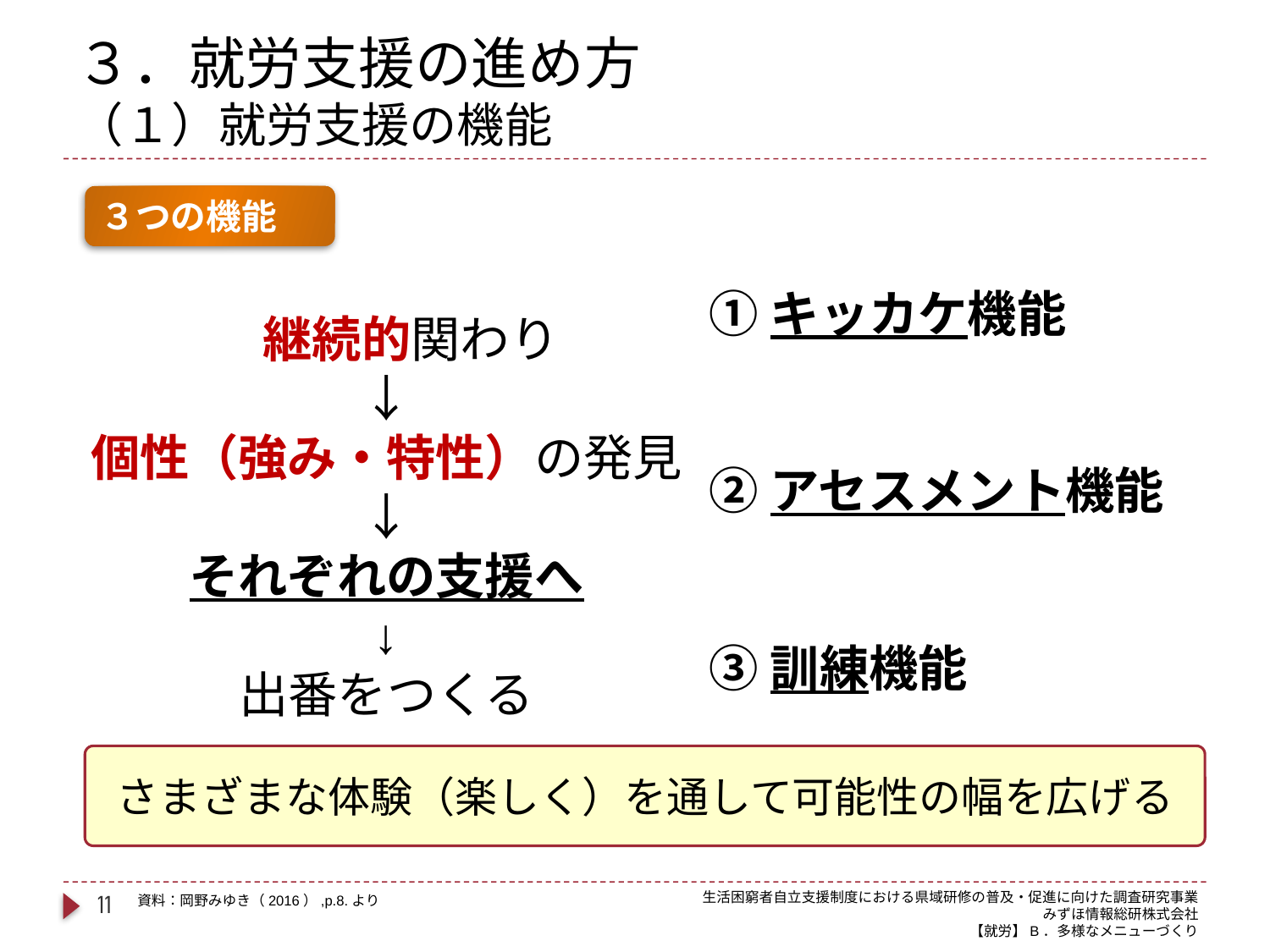

# ３．就労支援の進め方 （１）就労支援の機能
３つの機能
①キッカケ機能

②アセスメント機能

③訓練機能
　継続的関わり
↓
個性（強み・特性）の発見
↓
それぞれの支援へ
↓
出番をつくる

さまざまな体験（楽しく）を通して可能性の幅を広げる
11
生活困窮者自立支援制度における県域研修の普及・促進に向けた調査研究事業
みずほ情報総研株式会社
【就労】B．多様なメニューづくり
資料：岡野みゆき（2016）,p.8.より